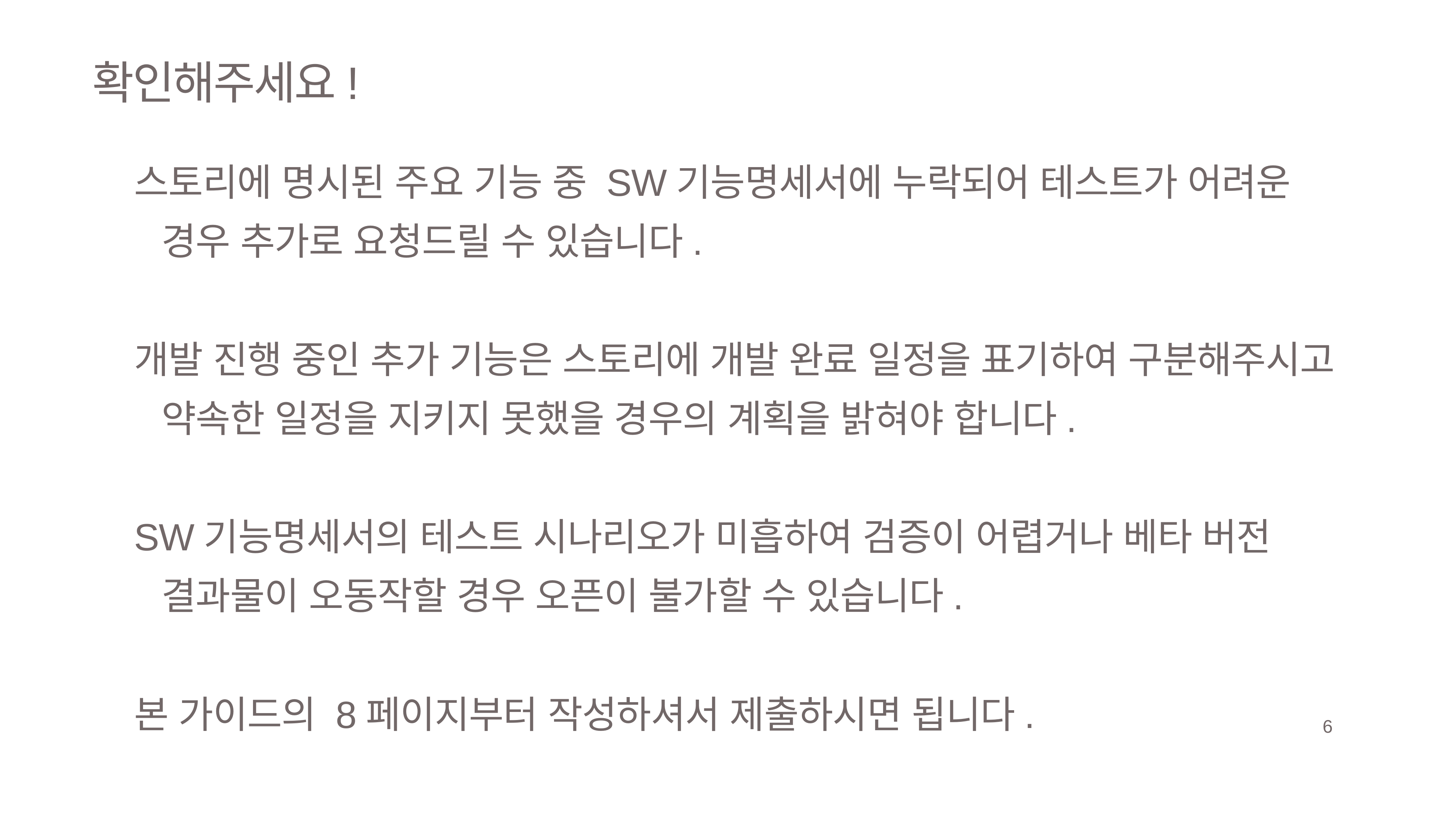

확인해주세요!
스토리에 명시된 주요 기능 중 SW기능명세서에 누락되어 테스트가 어려운 경우 추가로 요청드릴 수 있습니다.

개발 진행 중인 추가 기능은 스토리에 개발 완료 일정을 표기하여 구분해주시고 약속한 일정을 지키지 못했을 경우의 계획을 밝혀야 합니다.

SW기능명세서의 테스트 시나리오가 미흡하여 검증이 어렵거나 베타 버전 결과물이 오동작할 경우 오픈이 불가할 수 있습니다.

본 가이드의 8페이지부터 작성하셔서 제출하시면 됩니다.

6